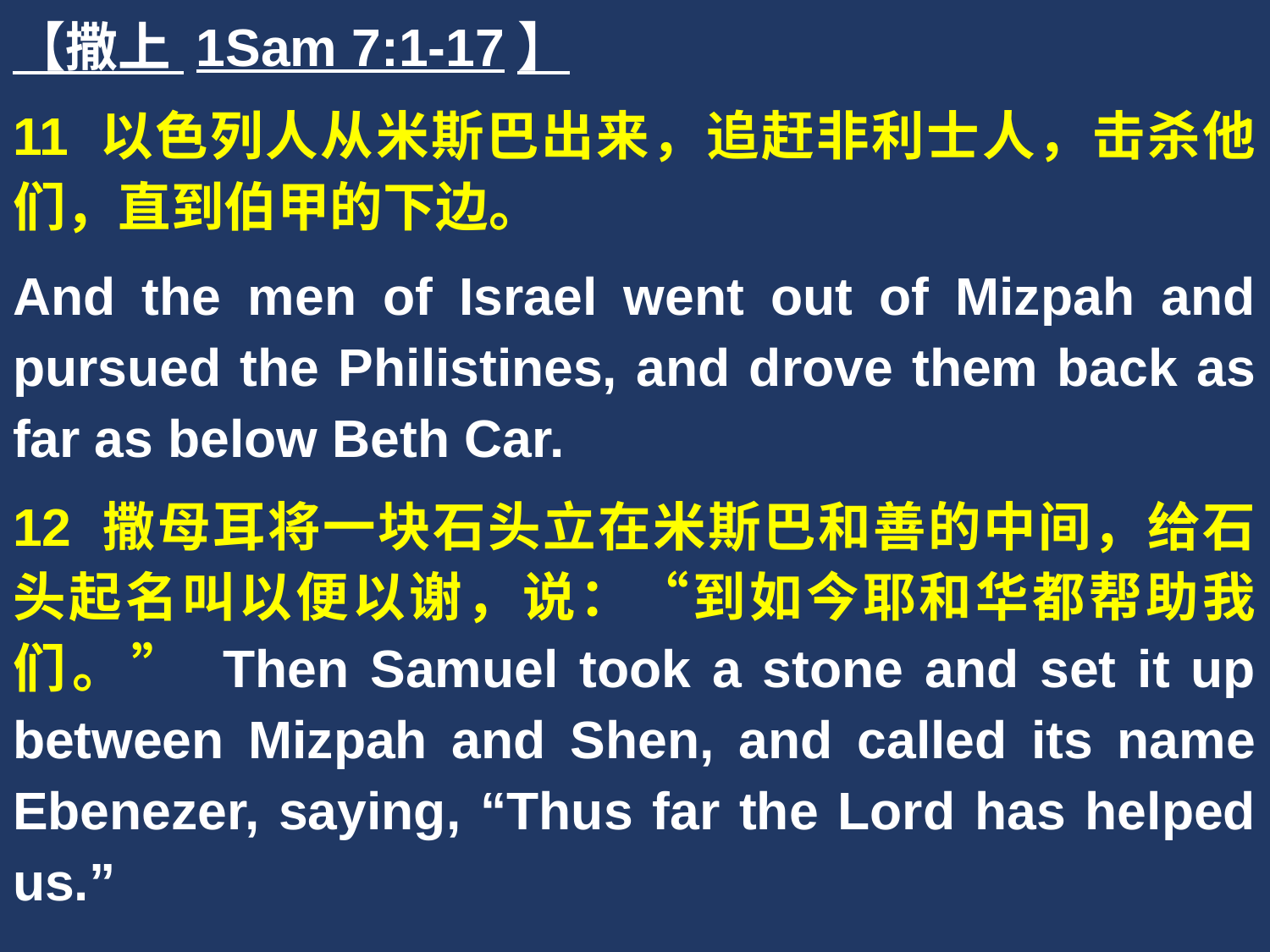

【撒上 1Sam 7:1-17】
11 以色列人从米斯巴出来，追赶非利士人，击杀他们，直到伯甲的下边。
And the men of Israel went out of Mizpah and pursued the Philistines, and drove them back as far as below Beth Car.
12 撒母耳将一块石头立在米斯巴和善的中间，给石头起名叫以便以谢，说：“到如今耶和华都帮助我们。” Then Samuel took a stone and set it up between Mizpah and Shen, and called its name Ebenezer, saying, “Thus far the Lord has helped us.”